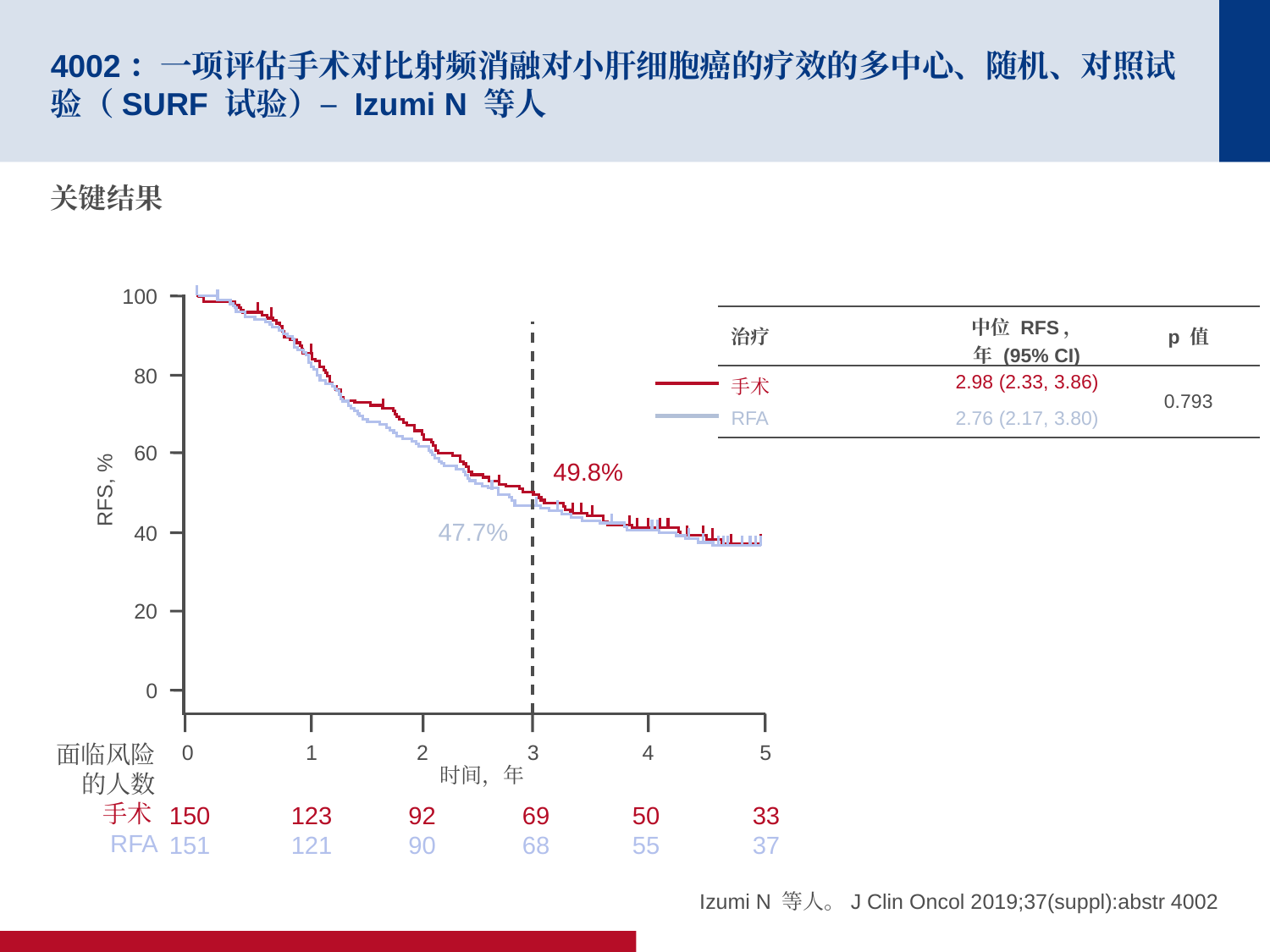

# 4002：一项评估手术对比射频消融对小肝细胞癌的疗效的多中心、随机、对照试验（SURF 试验）– Izumi N 等人
关键结果
100

80

60
49.8%

RFS, %
47.7%
40

20

0

0
5
1
2
3
4
时间，年
| 治疗 | 中位 RFS， 年 (95% CI) | p 值 |
| --- | --- | --- |
| 手术 | 2.98 (2.33, 3.86) | 0.793 |
| RFA | 2.76 (2.17, 3.80) |  |
面临风险
的人数

150
151

123
121

92
90

69
68

50
55

33
37
手术
RFA
Izumi N 等人。J Clin Oncol 2019;37(suppl):abstr 4002